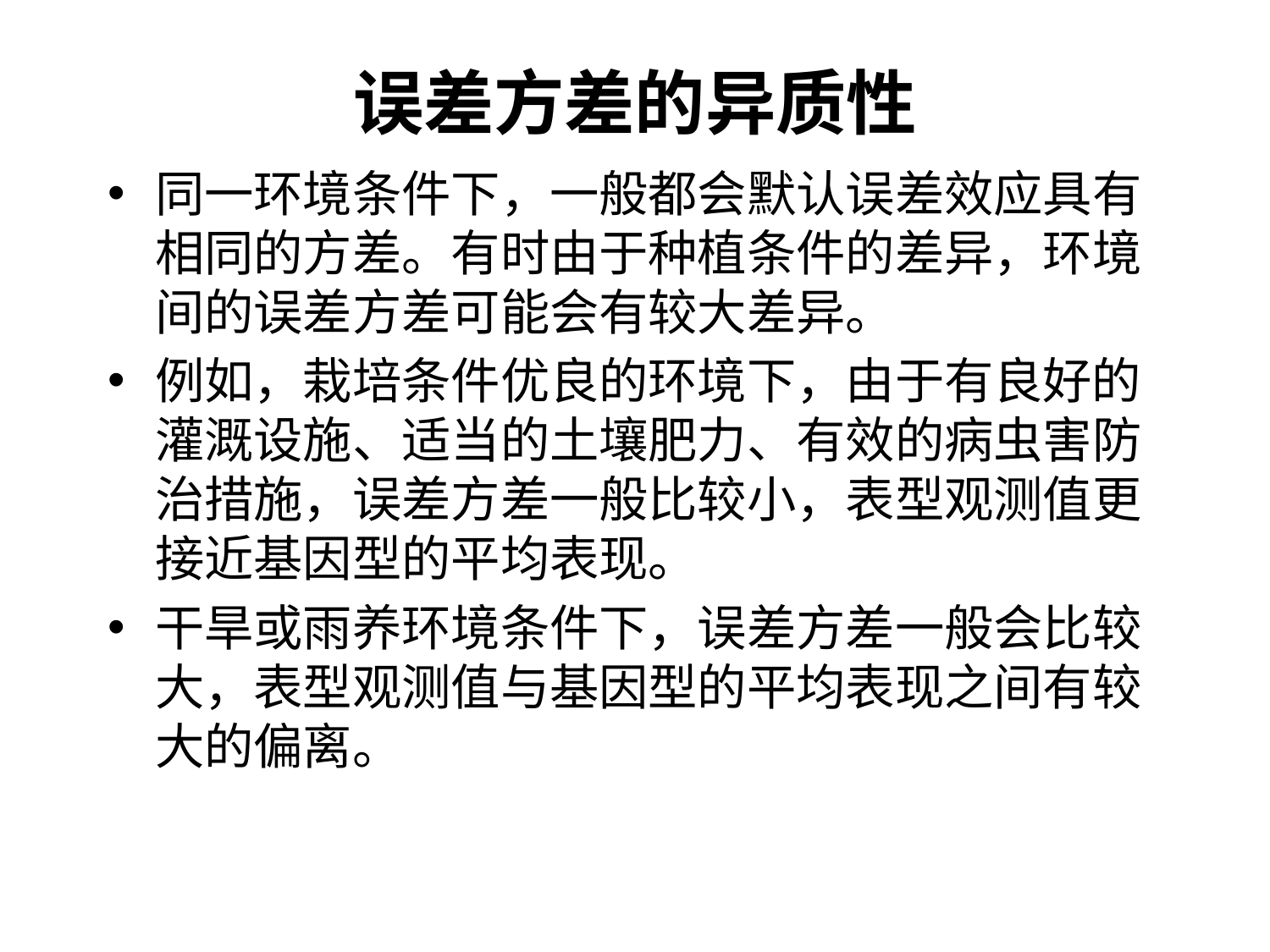

# 误差方差的异质性
同一环境条件下，一般都会默认误差效应具有相同的方差。有时由于种植条件的差异，环境间的误差方差可能会有较大差异。
例如，栽培条件优良的环境下，由于有良好的灌溉设施、适当的土壤肥力、有效的病虫害防治措施，误差方差一般比较小，表型观测值更接近基因型的平均表现。
干旱或雨养环境条件下，误差方差一般会比较大，表型观测值与基因型的平均表现之间有较大的偏离。